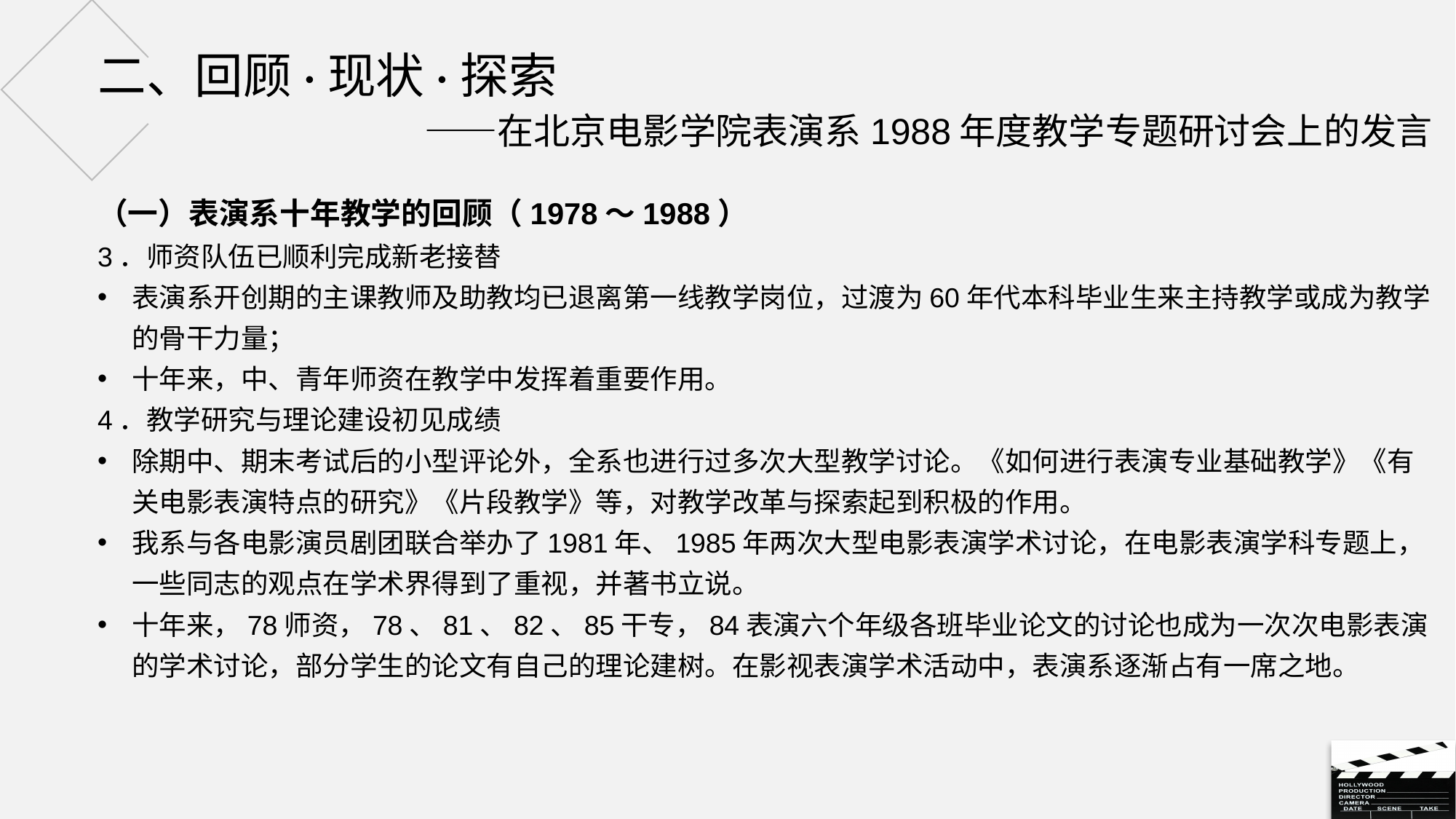

# 二、回顾·现状·探索 ——在北京电影学院表演系1988年度教学专题研讨会上的发言
（一）表演系十年教学的回顾（1978～1988）
3．师资队伍已顺利完成新老接替
表演系开创期的主课教师及助教均已退离第一线教学岗位，过渡为60年代本科毕业生来主持教学或成为教学的骨干力量；
十年来，中、青年师资在教学中发挥着重要作用。
4．教学研究与理论建设初见成绩
除期中、期末考试后的小型评论外，全系也进行过多次大型教学讨论。《如何进行表演专业基础教学》《有关电影表演特点的研究》《片段教学》等，对教学改革与探索起到积极的作用。
我系与各电影演员剧团联合举办了1981年、1985年两次大型电影表演学术讨论，在电影表演学科专题上，一些同志的观点在学术界得到了重视，并著书立说。
十年来，78师资，78、81、82、85干专，84表演六个年级各班毕业论文的讨论也成为一次次电影表演的学术讨论，部分学生的论文有自己的理论建树。在影视表演学术活动中，表演系逐渐占有一席之地。